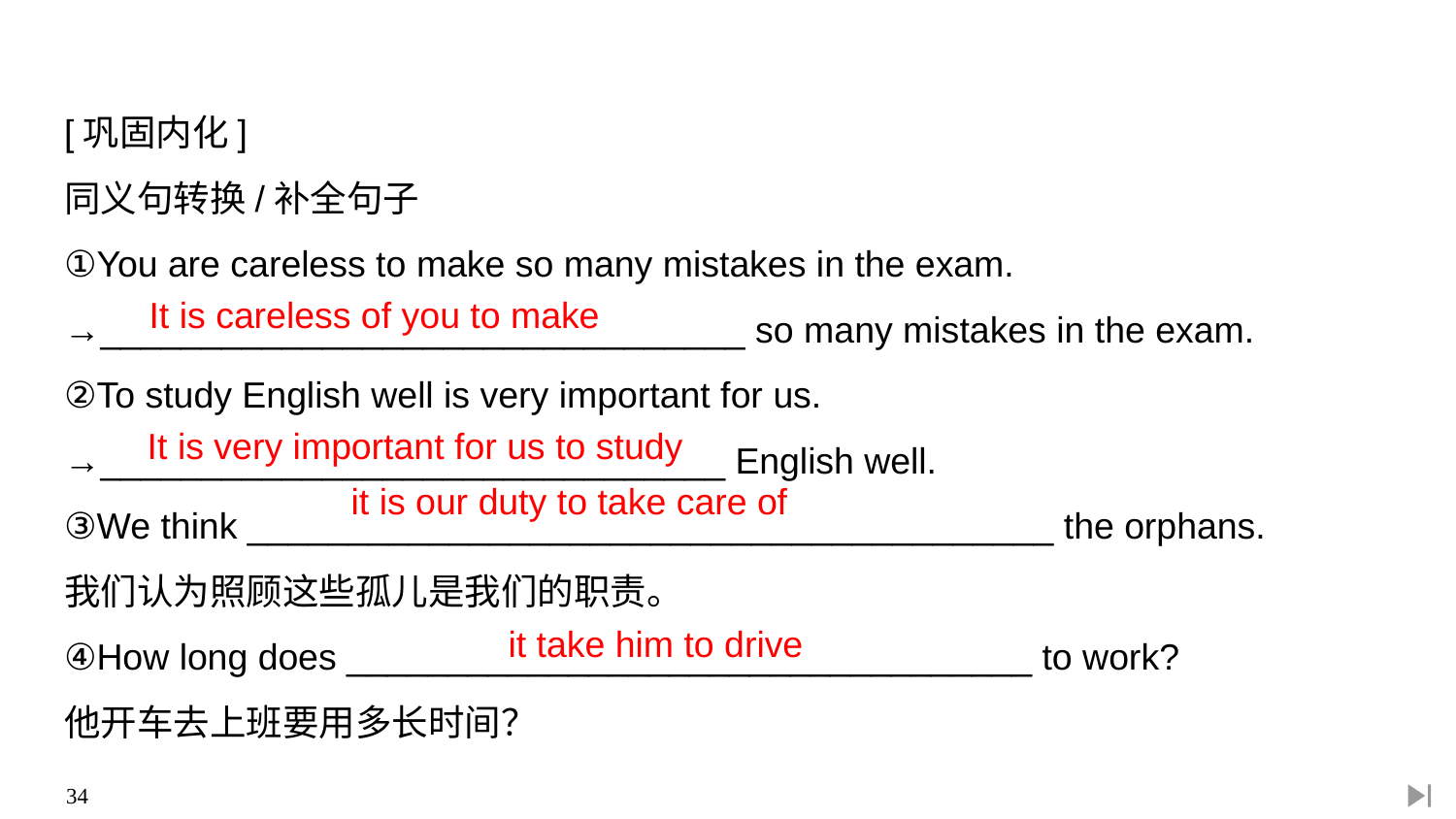

[巩固内化]
同义句转换/补全句子
①You are careless to make so many mistakes in the exam.
→________________________________ so many mistakes in the exam.
②To study English well is very important for us.
→_______________________________ English well.
③We think ________________________________________ the orphans.
我们认为照顾这些孤儿是我们的职责。
④How long does __________________________________ to work?
他开车去上班要用多长时间？
It is careless of you to make
It is very important for us to study
it is our duty to take care of
it take him to drive